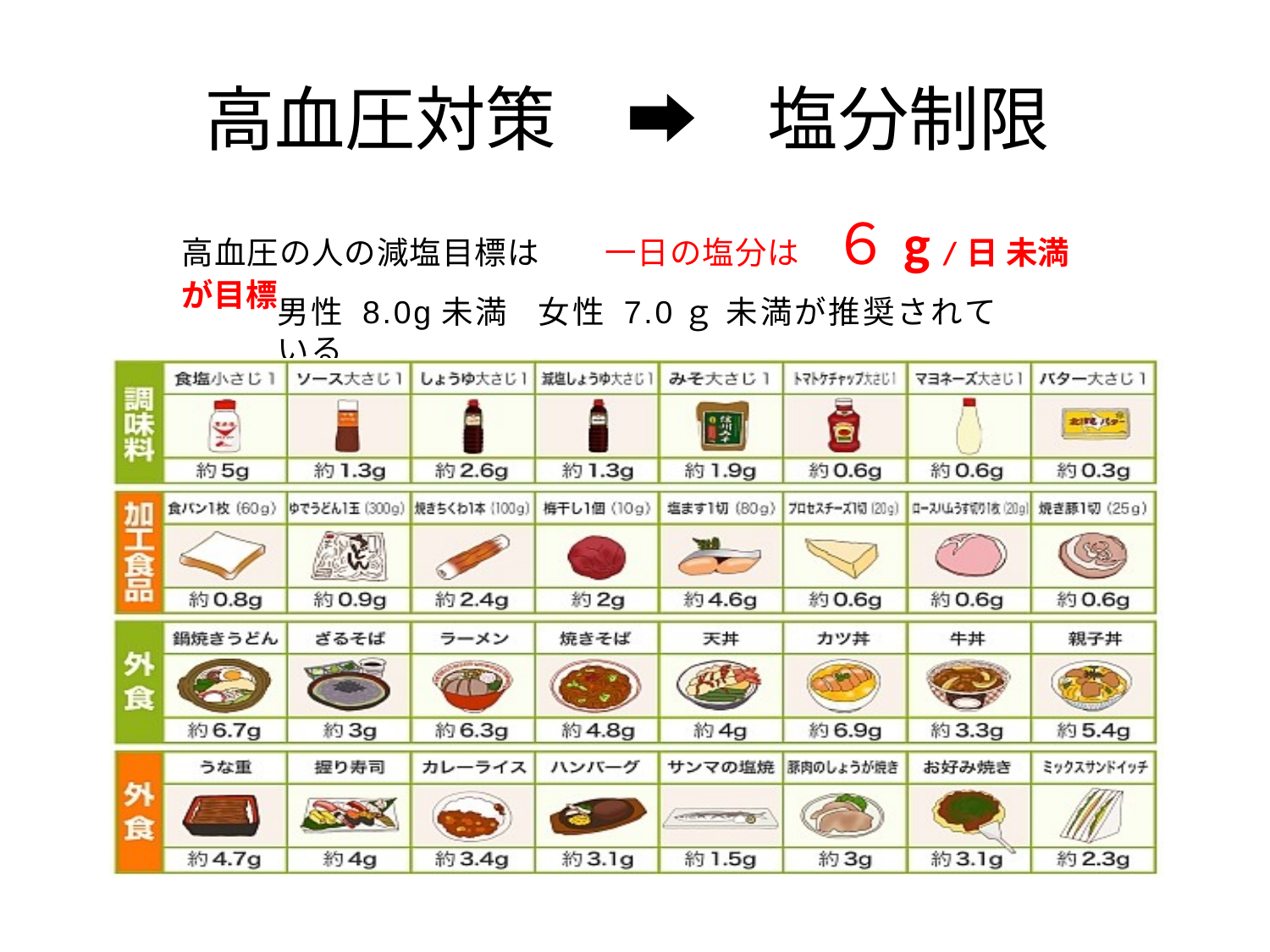

高血圧対策　➡　塩分制限
高血圧の人の減塩目標は　　一日の塩分は　６g /日 未満が目標
男性 8.0g未満   女性 7.0ｇ 未満が推奨されている